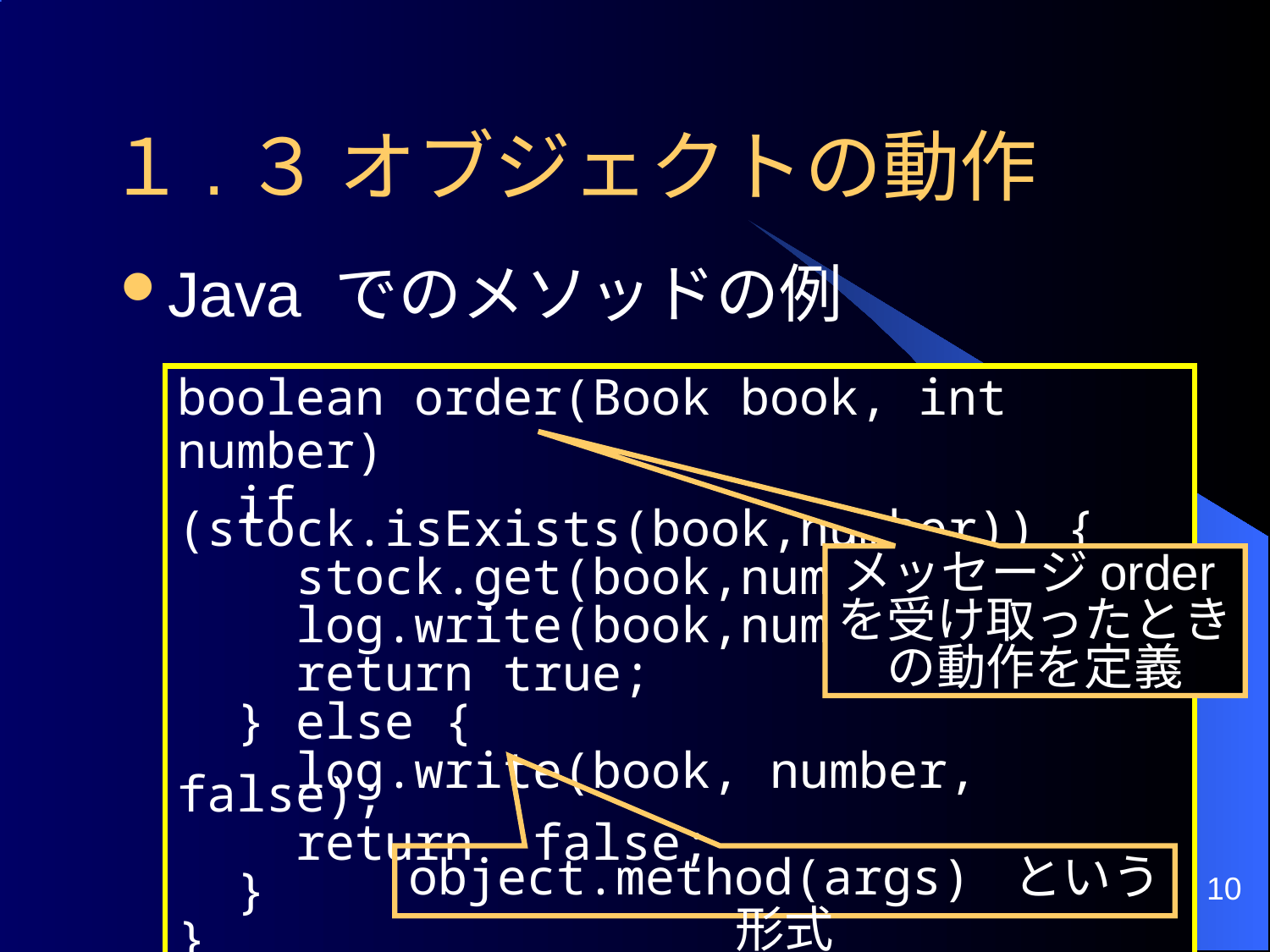

# １.３ オブジェクトの動作
Java でのメソッドの例
boolean order(Book book, int number)
  if (stock.isExists(book,number)) {
    stock.get(book,number);
    log.write(book,number);
    return true;
  } else {
    log.write(book, number, false);
    return  false;
  }
}
メッセージorderを受け取ったときの動作を定義
object.method(args) という形式
10